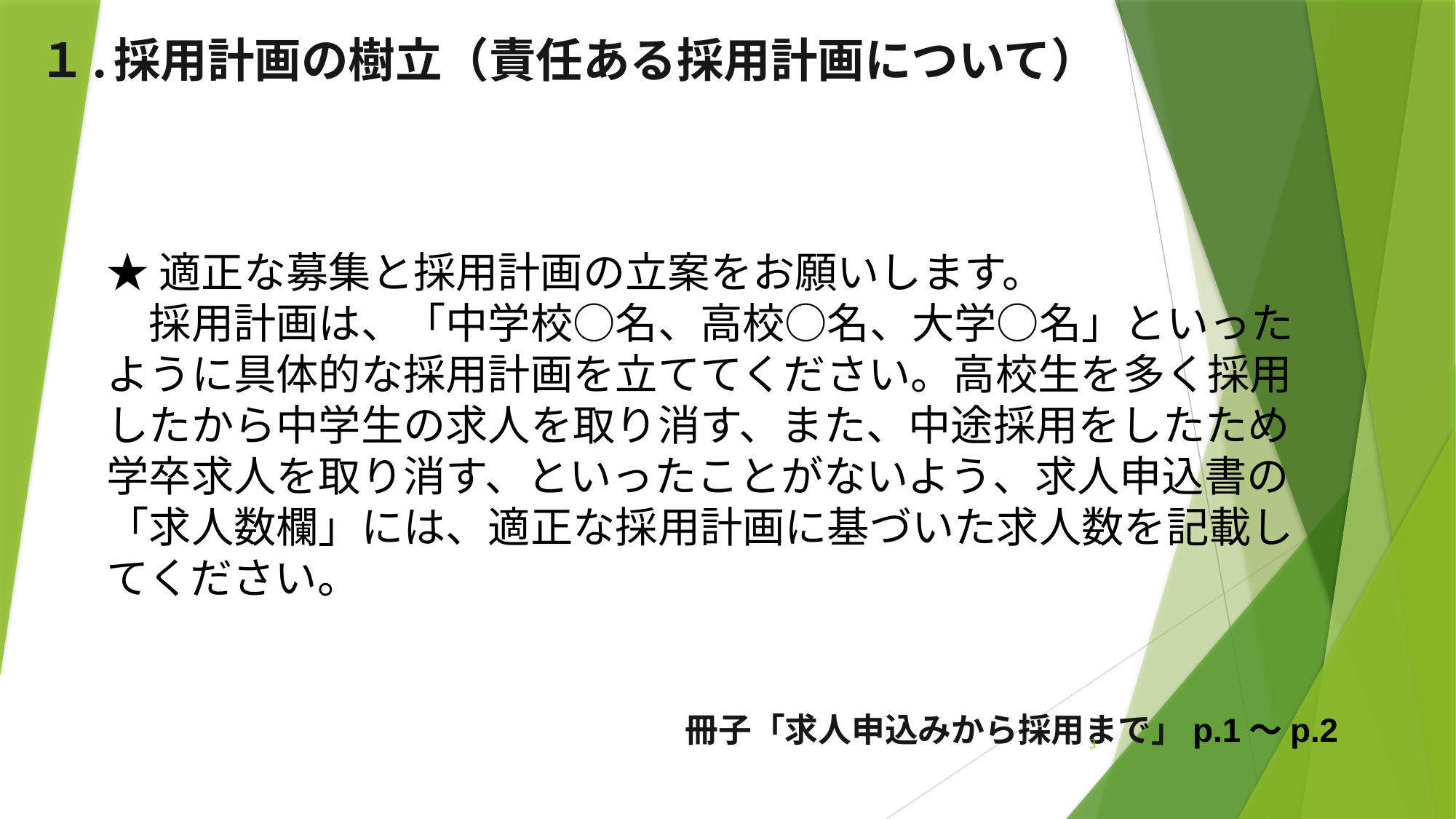

# １.採用計画の樹立（責任ある採用計画について）
★適正な募集と採用計画の立案をお願いします。
　採用計画は、「中学校○名、高校○名、大学○名」といったように具体的な採用計画を立ててください。高校生を多く採用したから中学生の求人を取り消す、また、中途採用をしたため学卒求人を取り消す、といったことがないよう、求人申込書の「求人数欄」には、適正な採用計画に基づいた求人数を記載してください。

　　　　　　　　　冊子「求人申込みから採用まで」p.1～p.2
3